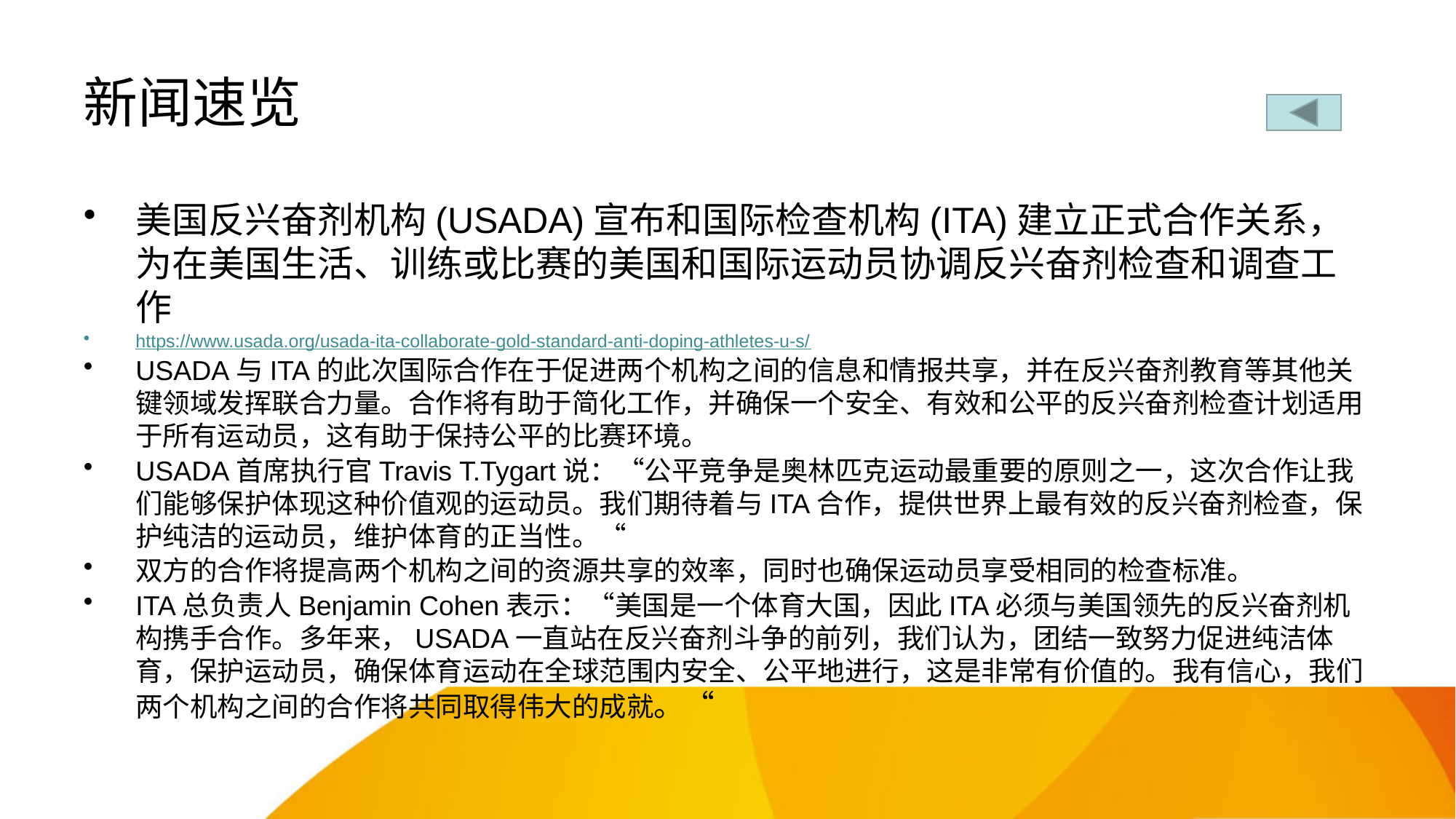

# 新闻速览

美国反兴奋剂机构(USADA)宣布和国际检查机构(ITA)建立正式合作关系，为在美国生活、训练或比赛的美国和国际运动员协调反兴奋剂检查和调查工作
https://www.usada.org/usada-ita-collaborate-gold-standard-anti-doping-athletes-u-s/
USADA与ITA的此次国际合作在于促进两个机构之间的信息和情报共享，并在反兴奋剂教育等其他关键领域发挥联合力量。合作将有助于简化工作，并确保一个安全、有效和公平的反兴奋剂检查计划适用于所有运动员，这有助于保持公平的比赛环境。
USADA首席执行官Travis T.Tygart说：“公平竞争是奥林匹克运动最重要的原则之一，这次合作让我们能够保护体现这种价值观的运动员。我们期待着与ITA合作，提供世界上最有效的反兴奋剂检查，保护纯洁的运动员，维护体育的正当性。“
双方的合作将提高两个机构之间的资源共享的效率，同时也确保运动员享受相同的检查标准。
ITA总负责人Benjamin Cohen表示：“美国是一个体育大国，因此ITA必须与美国领先的反兴奋剂机构携手合作。多年来，USADA一直站在反兴奋剂斗争的前列，我们认为，团结一致努力促进纯洁体育，保护运动员，确保体育运动在全球范围内安全、公平地进行，这是非常有价值的。我有信心，我们两个机构之间的合作将共同取得伟大的成就。“